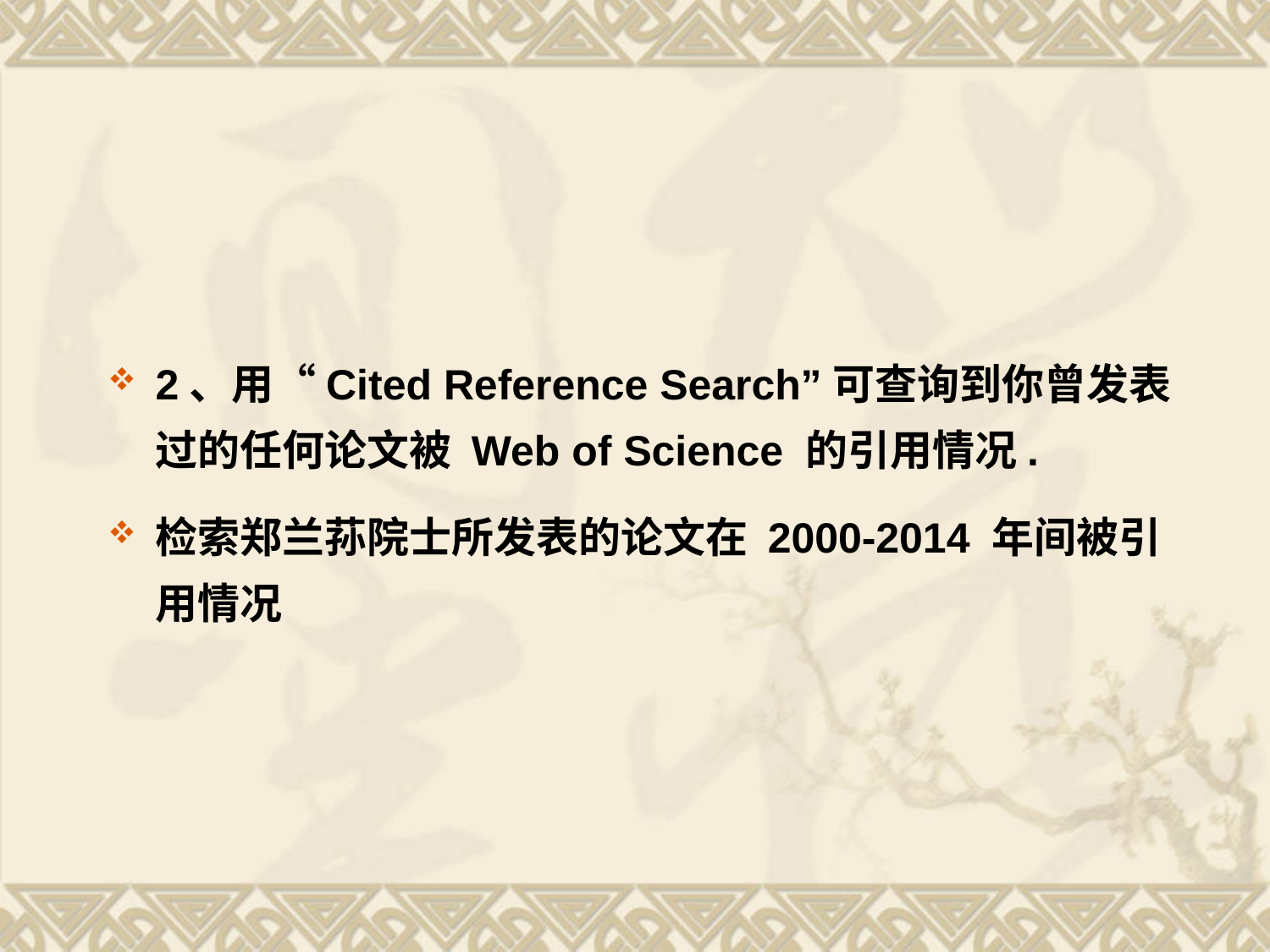

2、用“Cited Reference Search”可查询到你曾发表过的任何论文被 Web of Science 的引用情况.
检索郑兰荪院士所发表的论文在 2000-2014 年间被引用情况